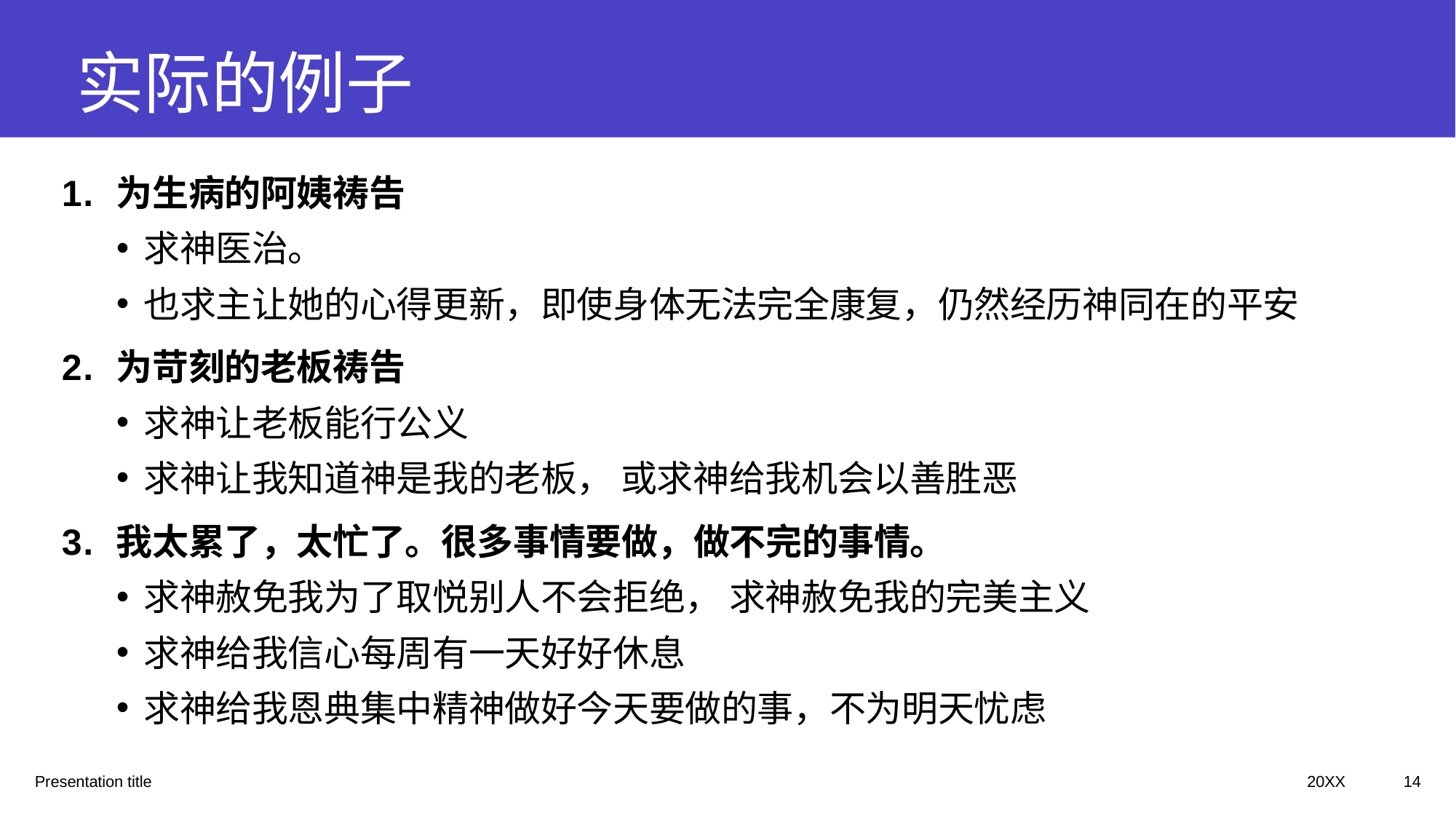

# 实际的例子
为生病的阿姨祷告
求神医治。
也求主让她的心得更新，即使身体无法完全康复，仍然经历神同在的平安
为苛刻的老板祷告
求神让老板能行公义
求神让我知道神是我的老板， 或求神给我机会以善胜恶
我太累了，太忙了。很多事情要做，做不完的事情。
求神赦免我为了取悦别人不会拒绝， 求神赦免我的完美主义
求神给我信心每周有一天好好休息
求神给我恩典集中精神做好今天要做的事，不为明天忧虑

20XX
Presentation title
14